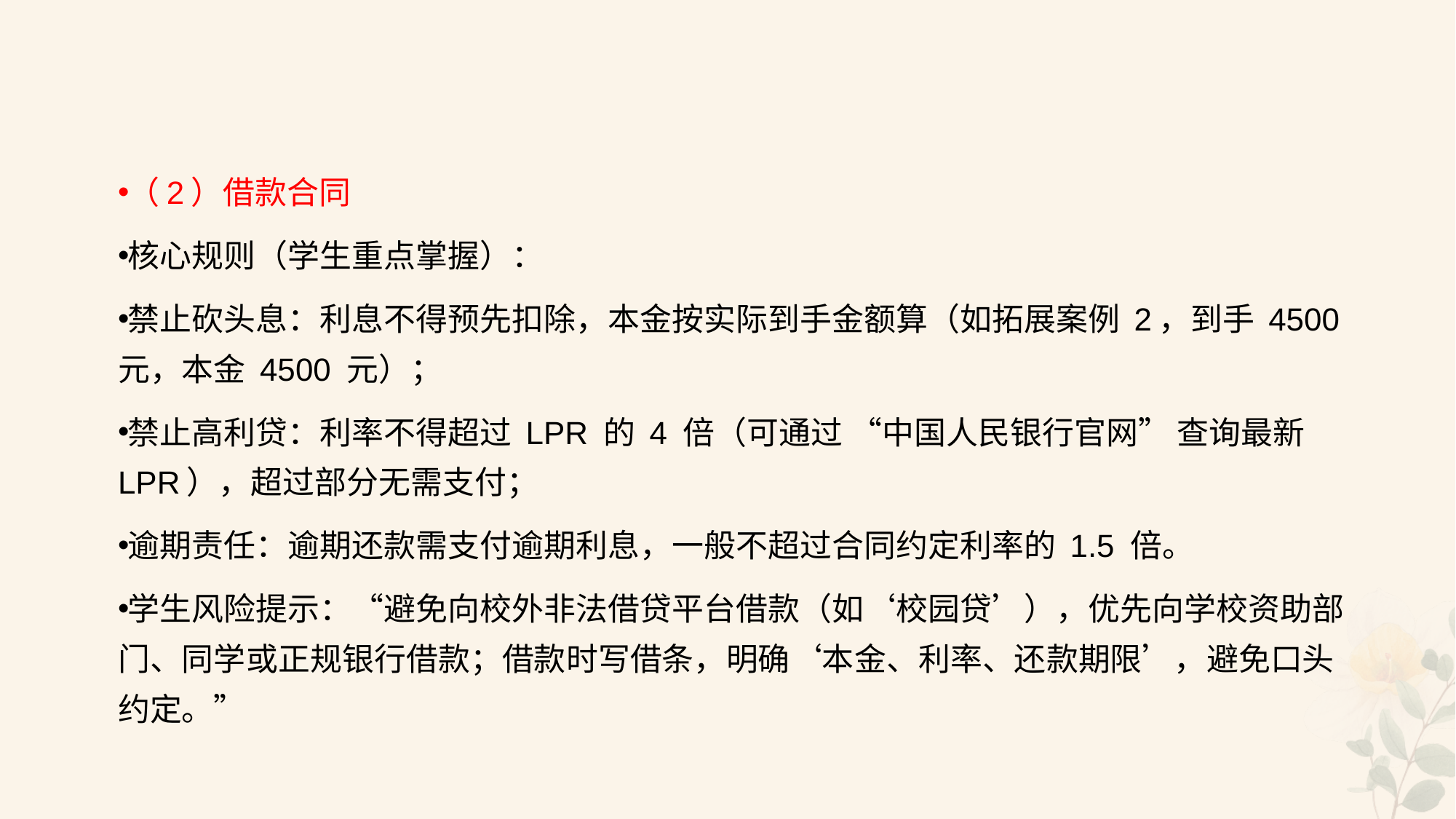

#
（2）借款合同
核心规则（学生重点掌握）：
禁止砍头息：利息不得预先扣除，本金按实际到手金额算（如拓展案例 2，到手 4500 元，本金 4500 元）；
禁止高利贷：利率不得超过 LPR 的 4 倍（可通过 “中国人民银行官网” 查询最新 LPR），超过部分无需支付；
逾期责任：逾期还款需支付逾期利息，一般不超过合同约定利率的 1.5 倍。
学生风险提示：“避免向校外非法借贷平台借款（如‘校园贷’），优先向学校资助部门、同学或正规银行借款；借款时写借条，明确‘本金、利率、还款期限’，避免口头约定。”